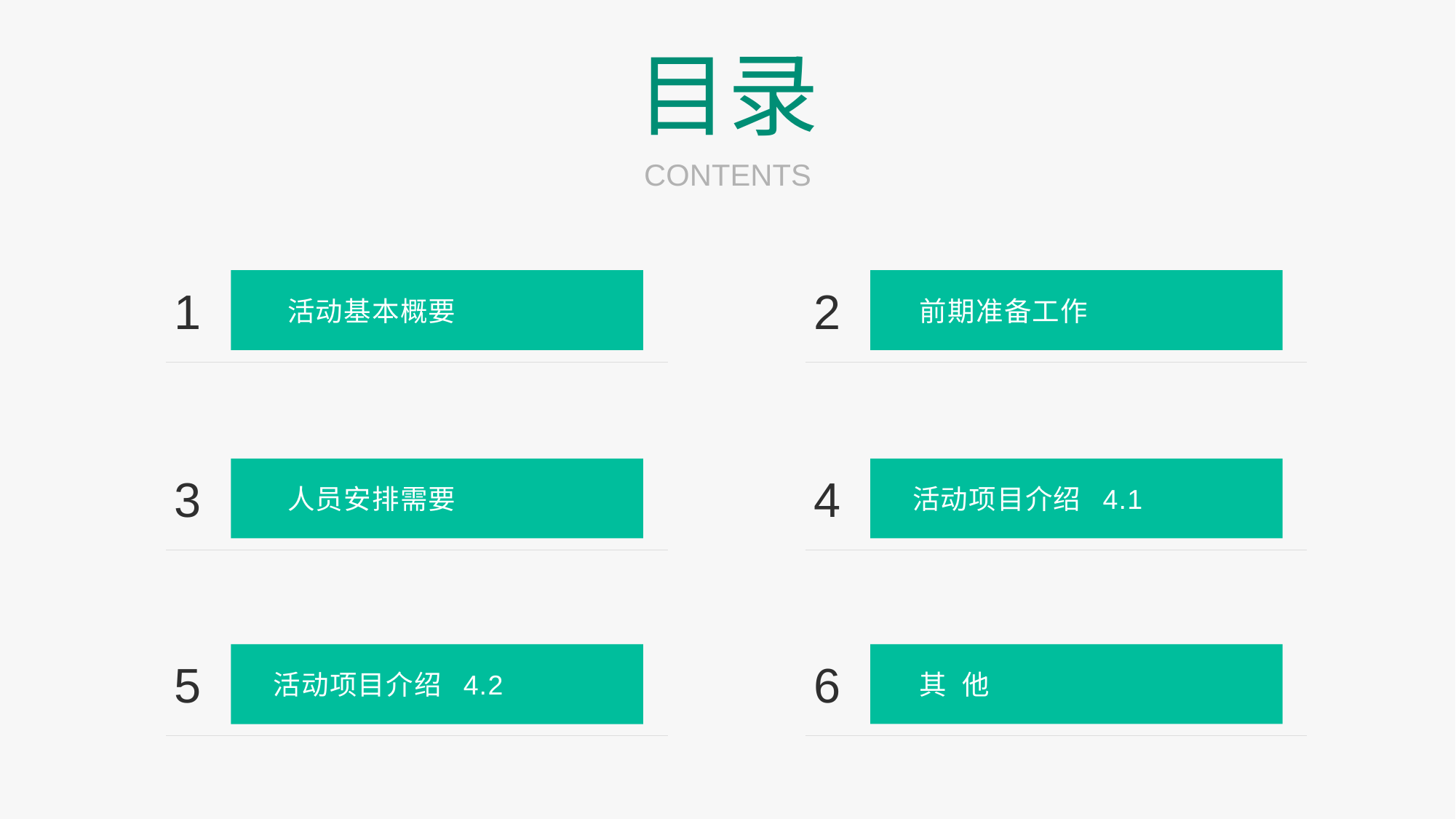

目录
CONTENTS
1
    活动基本概要
2
   前期准备工作
3
    人员安排需要
4
  活动项目介绍  4.1
6
   其  他
5
  活动项目介绍  4.2